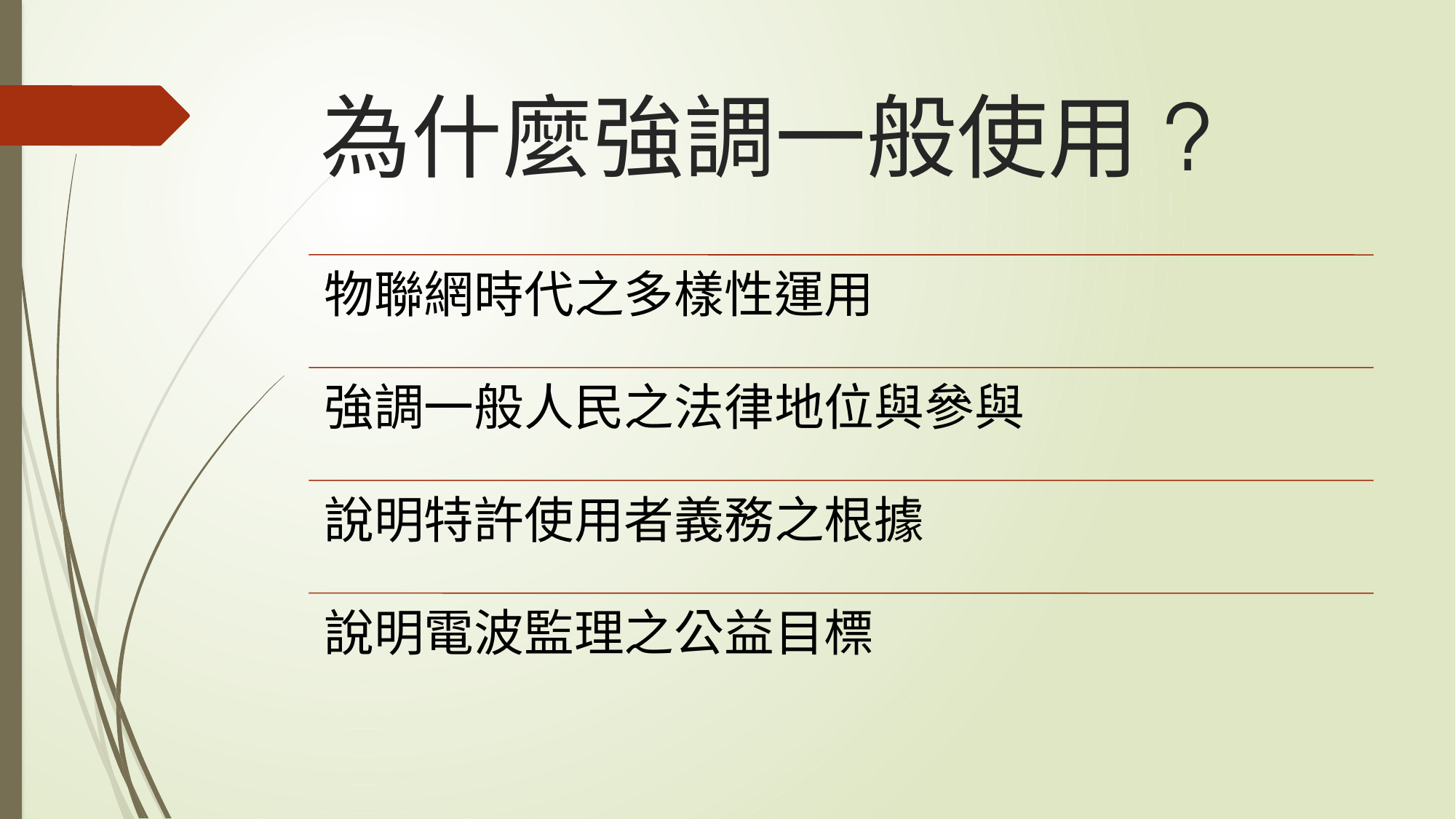

# 為什麼強調一般使用?
物聯網時代之多樣性運用
強調一般人民之法律地位與參與
說明特許使用者義務之根據
說明電波監理之公益目標